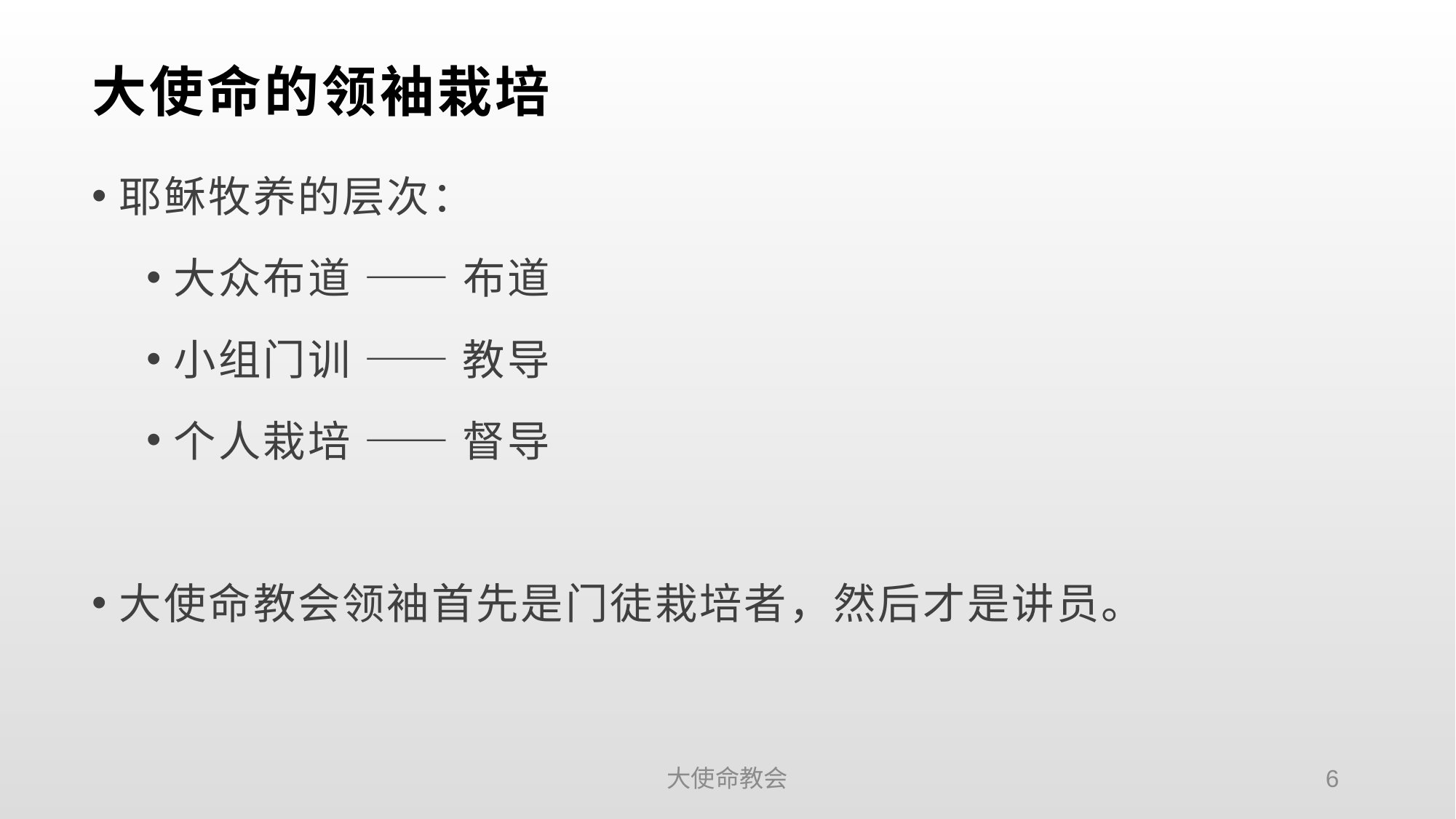

# 大使命的领袖栽培
耶稣牧养的层次：
大众布道 —— 布道
小组门训 —— 教导
个人栽培 —— 督导

大使命教会领袖首先是门徒栽培者，然后才是讲员。
大使命教会
6